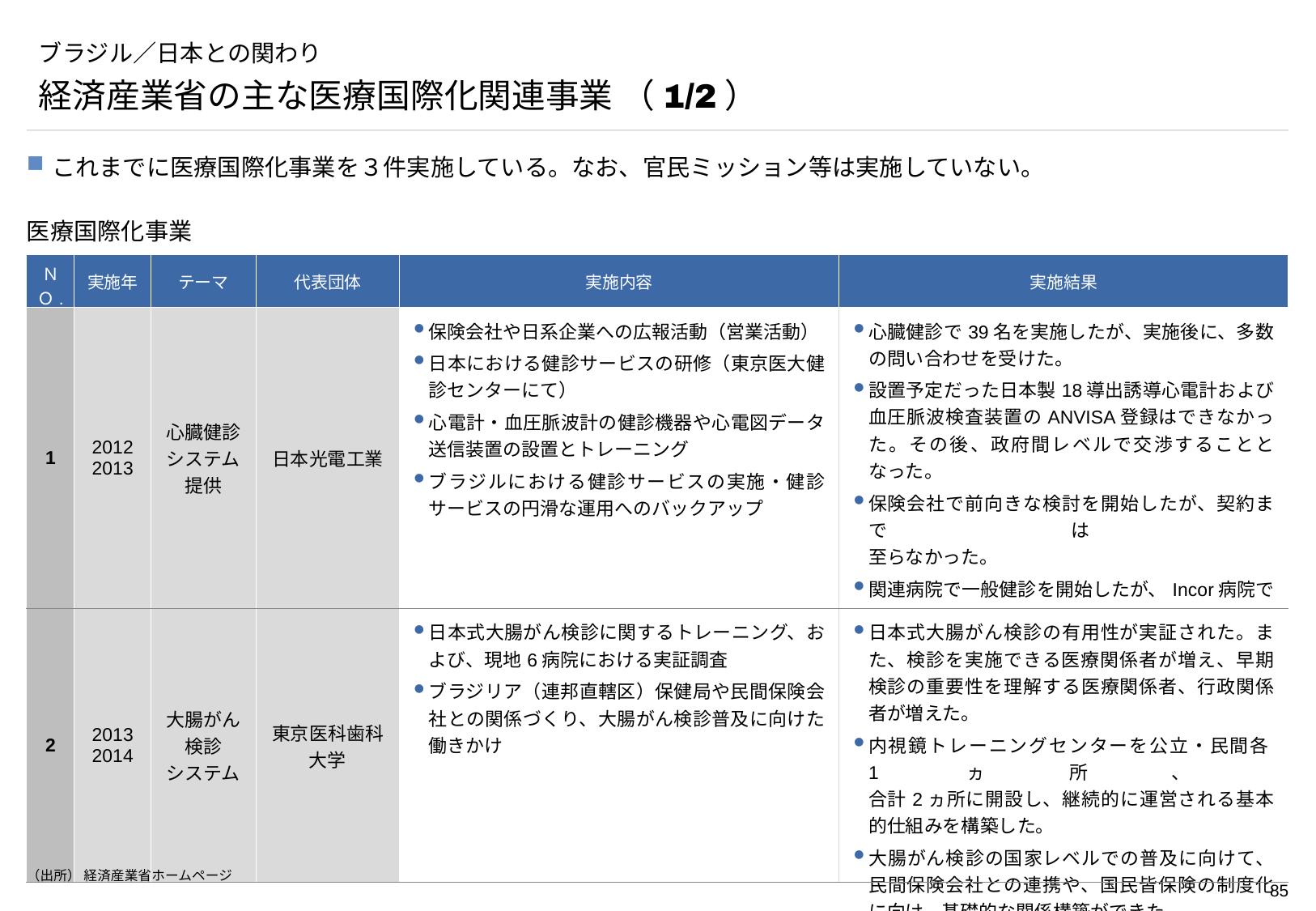

# ブラジル／日本との関わり
経済産業省の主な医療国際化関連事業 （1/2）
これまでに医療国際化事業を３件実施している。なお、官民ミッション等は実施していない。
医療国際化事業
| ＮＯ. | 実施年 | テーマ | 代表団体 | 実施内容 | 実施結果 |
| --- | --- | --- | --- | --- | --- |
| 1 | 2012 2013 | 心臓健診 システム提供 | 日本光電工業 | 保険会社や日系企業への広報活動（営業活動） 日本における健診サービスの研修（東京医大健診センターにて） 心電計・血圧脈波計の健診機器や心電図データ送信装置の設置とトレーニング ブラジルにおける健診サービスの実施・健診サービスの円滑な運用へのバックアップ | 心臓健診で39名を実施したが、実施後に、多数の問い合わせを受けた。 設置予定だった日本製18導出誘導心電計および血圧脈波検査装置のANVISA登録はできなかった。その後、政府間レベルで交渉することとなった。 保険会社で前向きな検討を開始したが、契約までは 至らなかった。 関連病院で一般健診を開始したが、Incor病院では 実施できないこととなった。 |
| 2 | 2013 2014 | 大腸がん検診 システム | 東京医科歯科大学 | 日本式大腸がん検診に関するトレーニング、および、現地6病院における実証調査 ブラジリア（連邦直轄区）保健局や民間保険会社との関係づくり、大腸がん検診普及に向けた働きかけ | 日本式大腸がん検診の有用性が実証された。また、検診を実施できる医療関係者が増え、早期検診の重要性を理解する医療関係者、行政関係者が増えた。 内視鏡トレーニングセンターを公立・民間各1ヵ所、 合計2ヵ所に開設し、継続的に運営される基本的仕組みを構築した。 大腸がん検診の国家レベルでの普及に向けて、民間保険会社との連携や、国民皆保険の制度化に向け、基礎的な関係構築ができた。 |
（出所） 経済産業省ホームページ